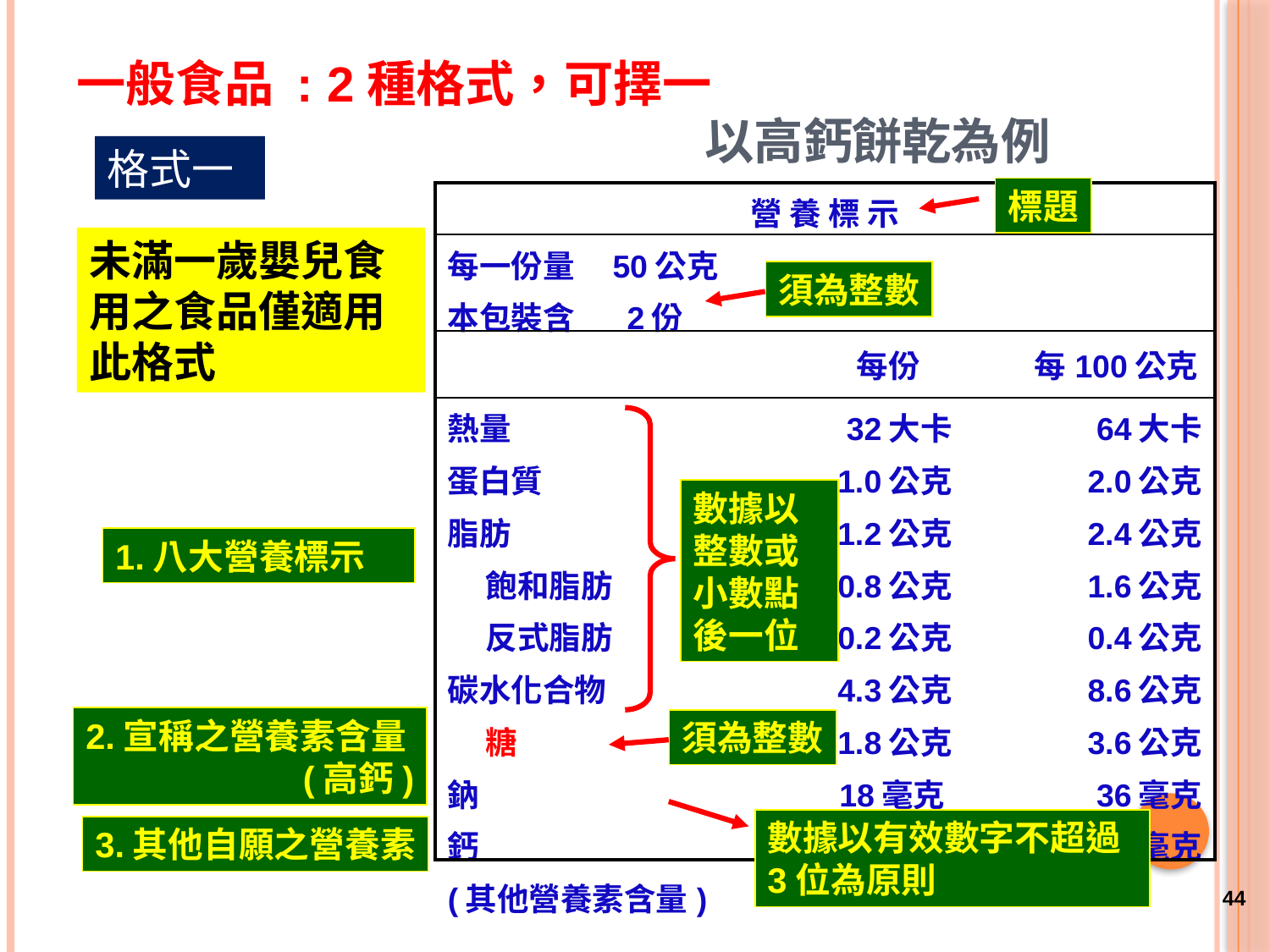

一般食品 : 2種格式，可擇一
以高鈣餅乾為例
格式一
標題

| 營 養 標 示 |  |  |
| --- | --- | --- |
| 每一份量 50公克 本包裝含 2份 |  |  |
|  | 每份 | 每100公克 |
| 熱量 蛋白質 脂肪 飽和脂肪 反式脂肪 碳水化合物 糖 鈉 鈣 (其他營養素含量) | 32大卡 1.0公克 1.2公克 0.8公克 0.2公克 4.3公克 1.8公克 18毫克 120毫克 | 64大卡 2.0公克 2.4公克 1.6公克 0.4公克 8.6公克 3.6公克 36毫克 240毫克 |
未滿一歲嬰兒食用之食品僅適用此格式
須為整數

數據以整數或小數點後一位
1.八大營養標示
2.宣稱之營養素含量
(高鈣)
須為整數

數據以有效數字不超過3位為原則
3.其他自願之營養素
44